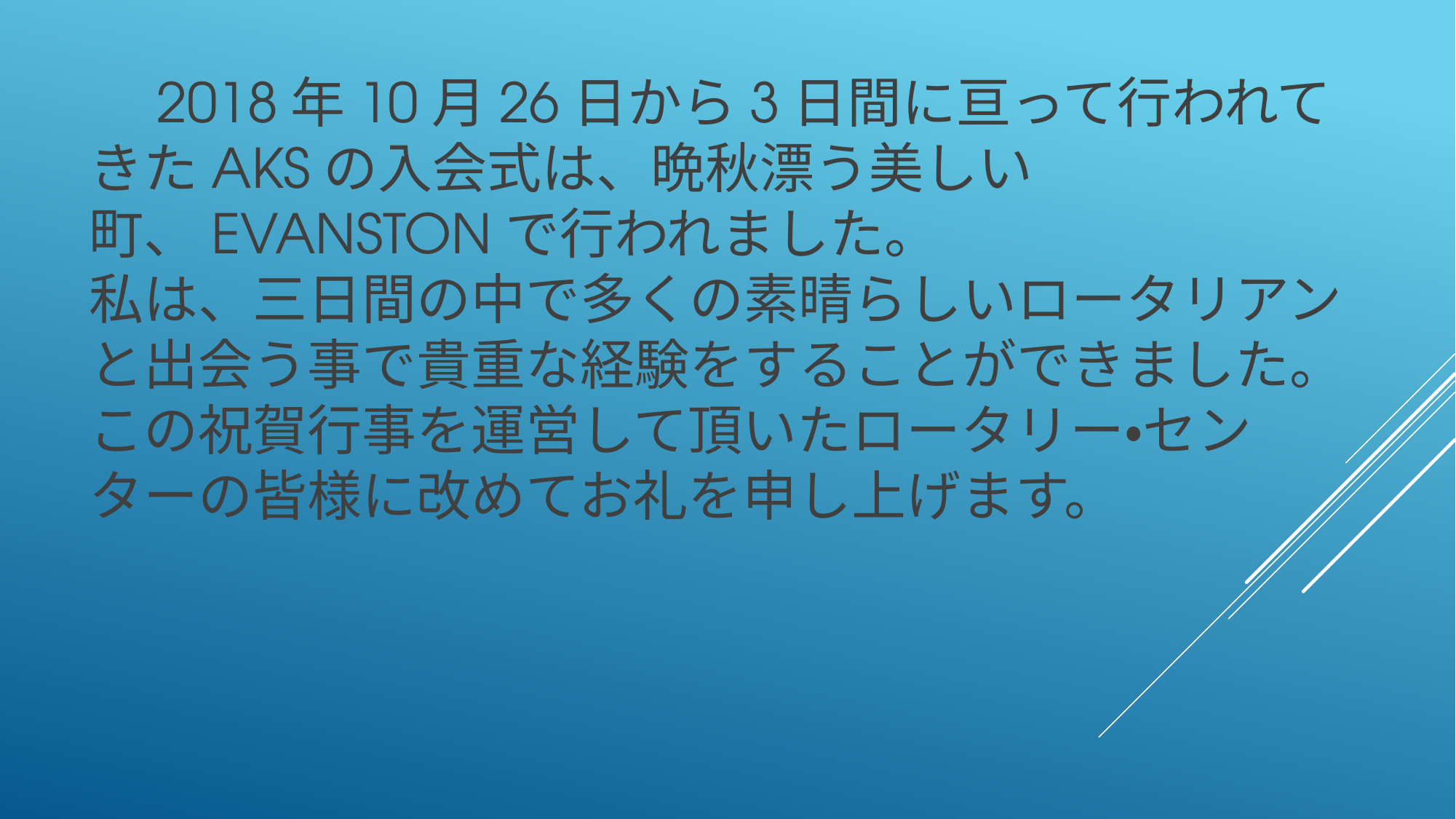

# 2018年10月26日から3日間に亘って行われてきたAKSの入会式は、晩秋漂う美しい町、evanstonで行われました。 私は、三日間の中で多くの素晴らしいロータリアンと出会う事で貴重な経験をすることができました。 この祝賀行事を運営して頂いたロータリー・センターの皆様に改めてお礼を申し上げます。